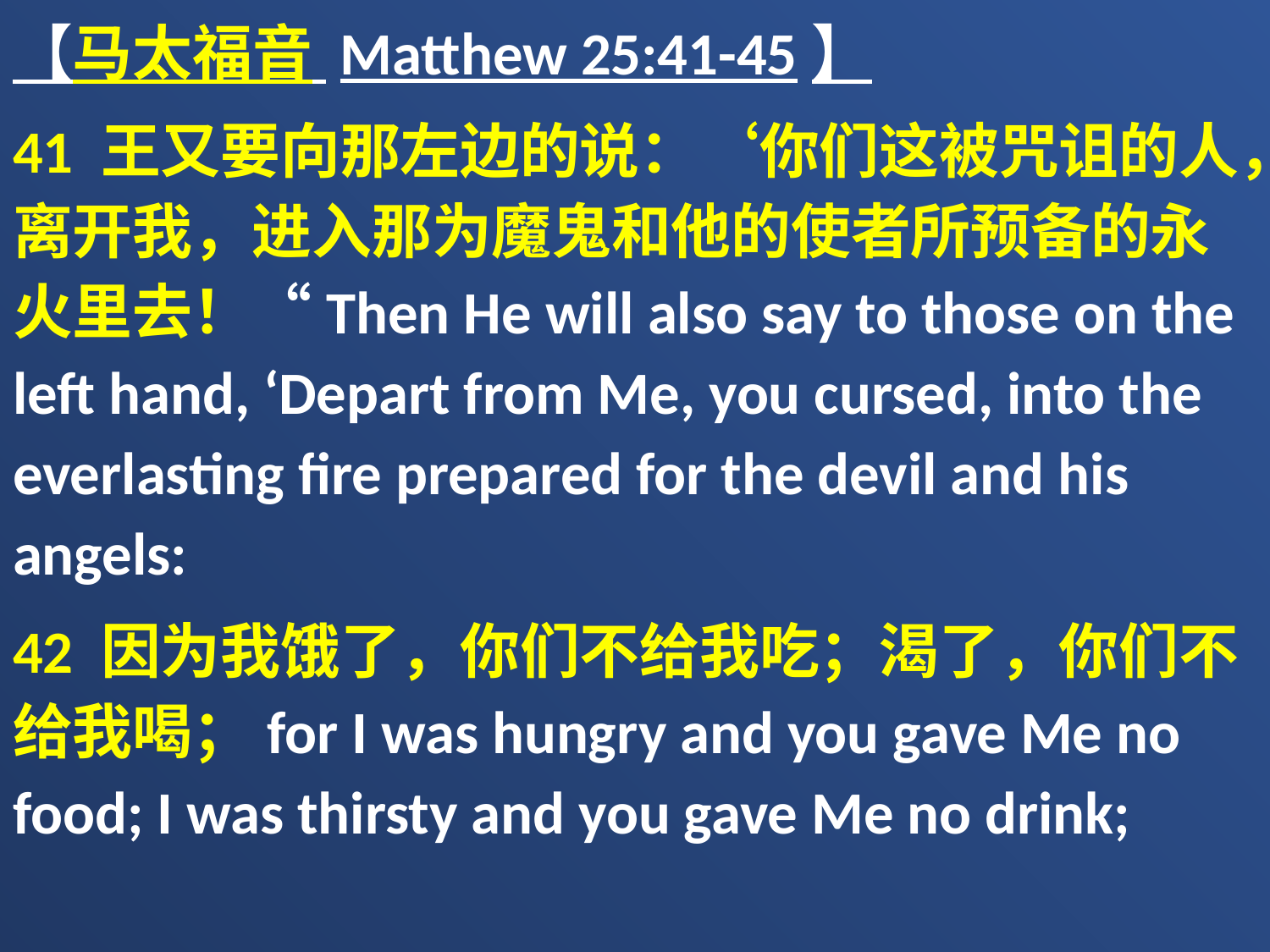

【马太福音 Matthew 25:41-45】
41 王又要向那左边的说：‘你们这被咒诅的人，离开我，进入那为魔鬼和他的使者所预备的永火里去！“Then He will also say to those on the left hand, ‘Depart from Me, you cursed, into the everlasting fire prepared for the devil and his angels:
42 因为我饿了，你们不给我吃；渴了，你们不给我喝；for I was hungry and you gave Me no food; I was thirsty and you gave Me no drink;